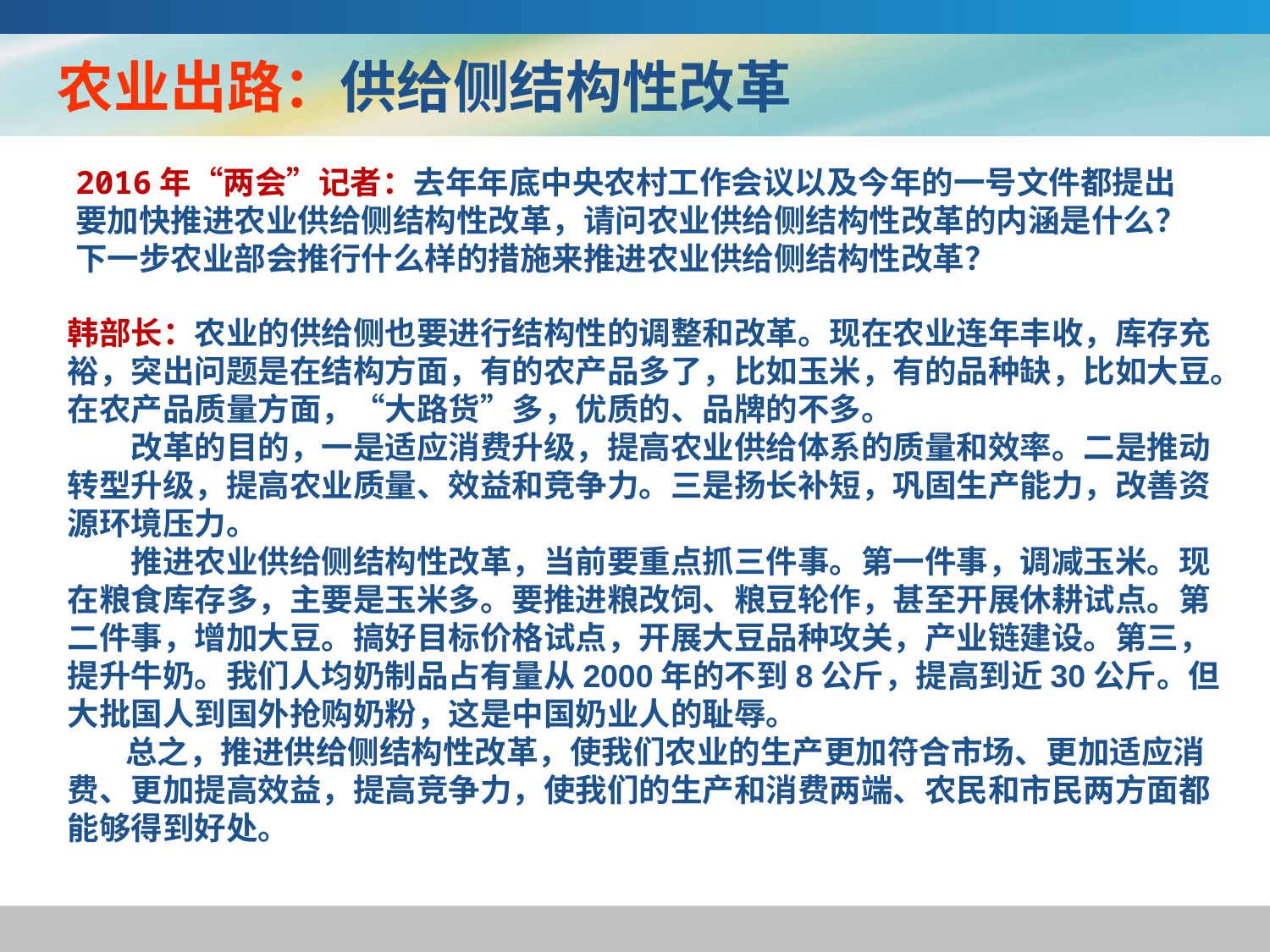

农业出路：供给侧结构性改革
2016年“两会”记者：去年年底中央农村工作会议以及今年的一号文件都提出要加快推进农业供给侧结构性改革，请问农业供给侧结构性改革的内涵是什么？下一步农业部会推行什么样的措施来推进农业供给侧结构性改革？
韩部长：农业的供给侧也要进行结构性的调整和改革。现在农业连年丰收，库存充裕，突出问题是在结构方面，有的农产品多了，比如玉米，有的品种缺，比如大豆。在农产品质量方面，“大路货”多，优质的、品牌的不多。
　　改革的目的，一是适应消费升级，提高农业供给体系的质量和效率。二是推动转型升级，提高农业质量、效益和竞争力。三是扬长补短，巩固生产能力，改善资源环境压力。
　　推进农业供给侧结构性改革，当前要重点抓三件事。第一件事，调减玉米。现在粮食库存多，主要是玉米多。要推进粮改饲、粮豆轮作，甚至开展休耕试点。第二件事，增加大豆。搞好目标价格试点，开展大豆品种攻关，产业链建设。第三，提升牛奶。我们人均奶制品占有量从2000年的不到8公斤，提高到近30公斤。但大批国人到国外抢购奶粉，这是中国奶业人的耻辱。
       总之，推进供给侧结构性改革，使我们农业的生产更加符合市场、更加适应消费、更加提高效益，提高竞争力，使我们的生产和消费两端、农民和市民两方面都能够得到好处。